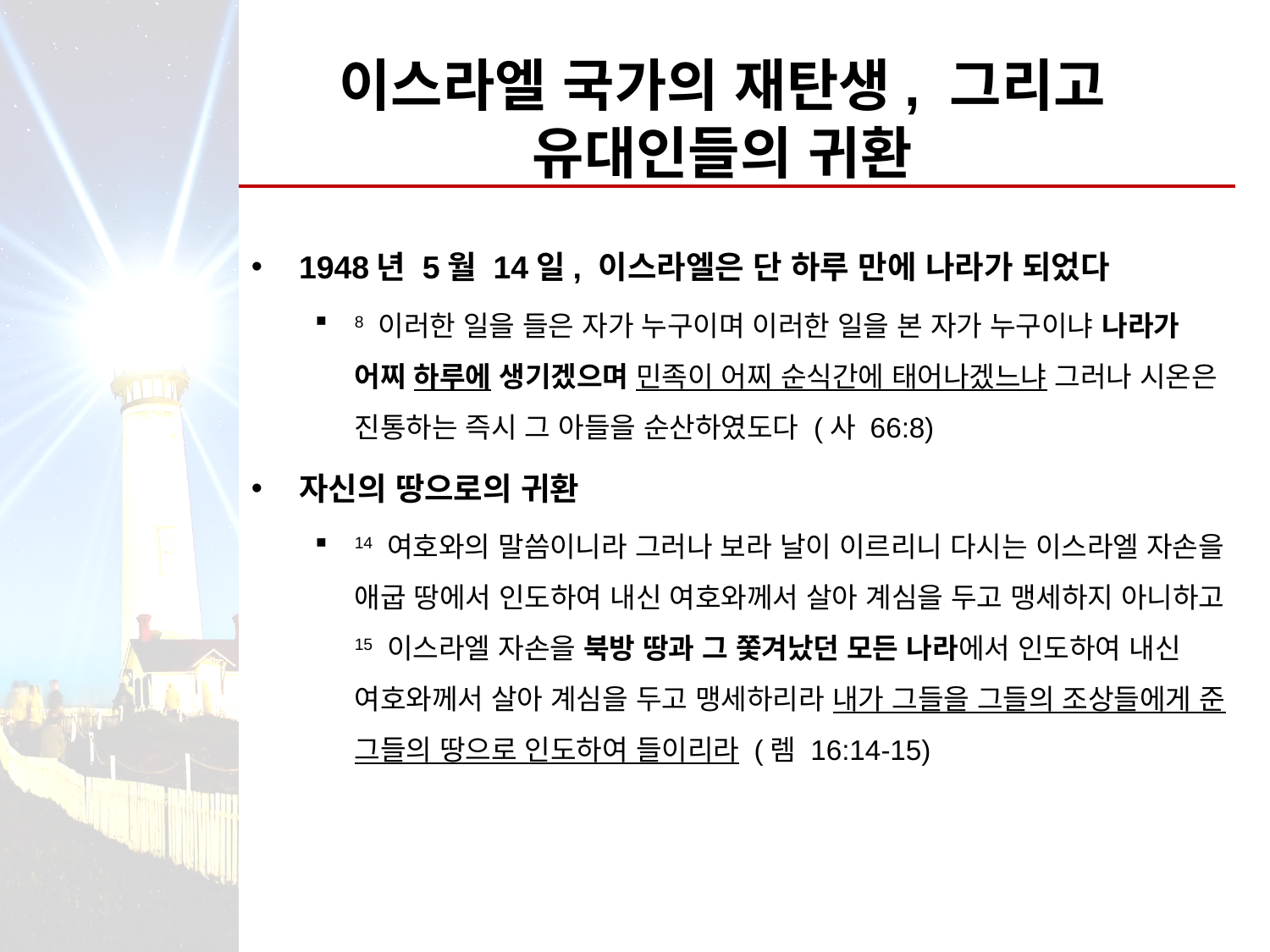

# 이스라엘 국가의 재탄생, 그리고 유대인들의 귀환
1948년 5월 14일, 이스라엘은 단 하루 만에 나라가 되었다
8 이러한 일을 들은 자가 누구이며 이러한 일을 본 자가 누구이냐 나라가 어찌 하루에 생기겠으며 민족이 어찌 순식간에 태어나겠느냐 그러나 시온은 진통하는 즉시 그 아들을 순산하였도다 (사 66:8)
자신의 땅으로의 귀환
14 여호와의 말씀이니라 그러나 보라 날이 이르리니 다시는 이스라엘 자손을 애굽 땅에서 인도하여 내신 여호와께서 살아 계심을 두고 맹세하지 아니하고 15 이스라엘 자손을 북방 땅과 그 쫓겨났던 모든 나라에서 인도하여 내신 여호와께서 살아 계심을 두고 맹세하리라 내가 그들을 그들의 조상들에게 준 그들의 땅으로 인도하여 들이리라 (렘 16:14-15)